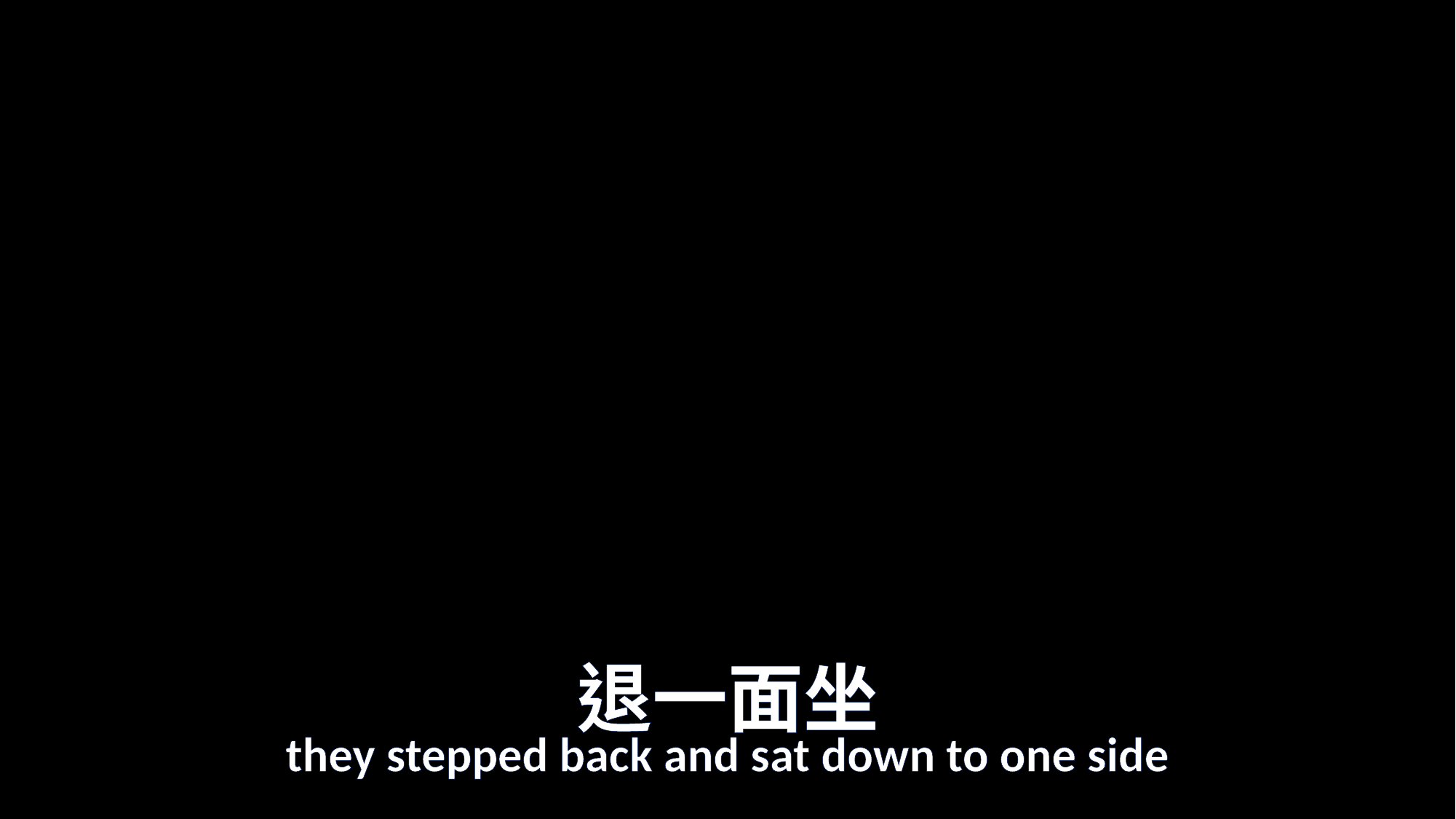

# 退一面坐
they stepped back and sat down to one side